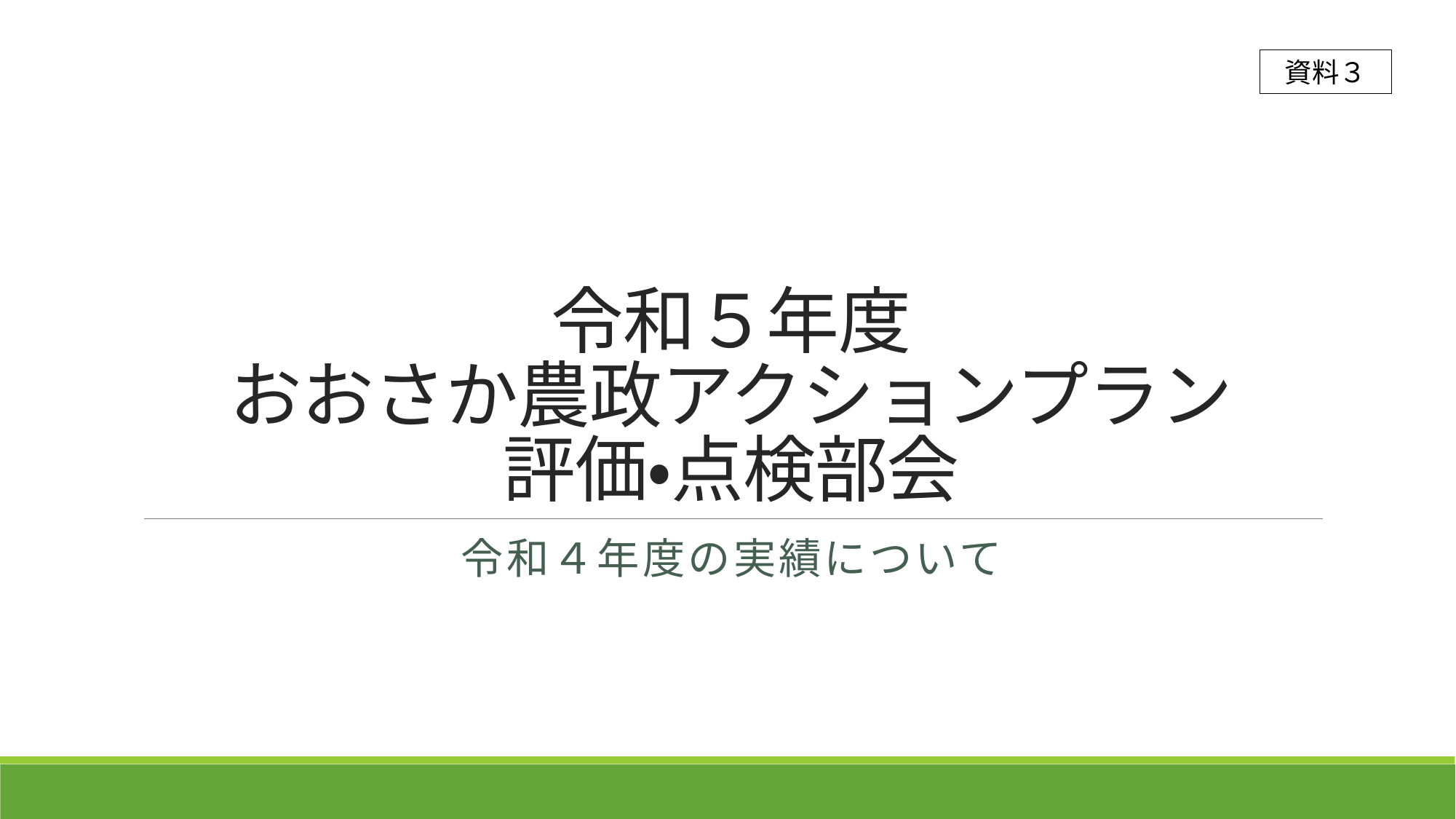

資料３
# 令和５年度 おおさか農政アクションプラン 評価・点検部会
令和４年度の実績について